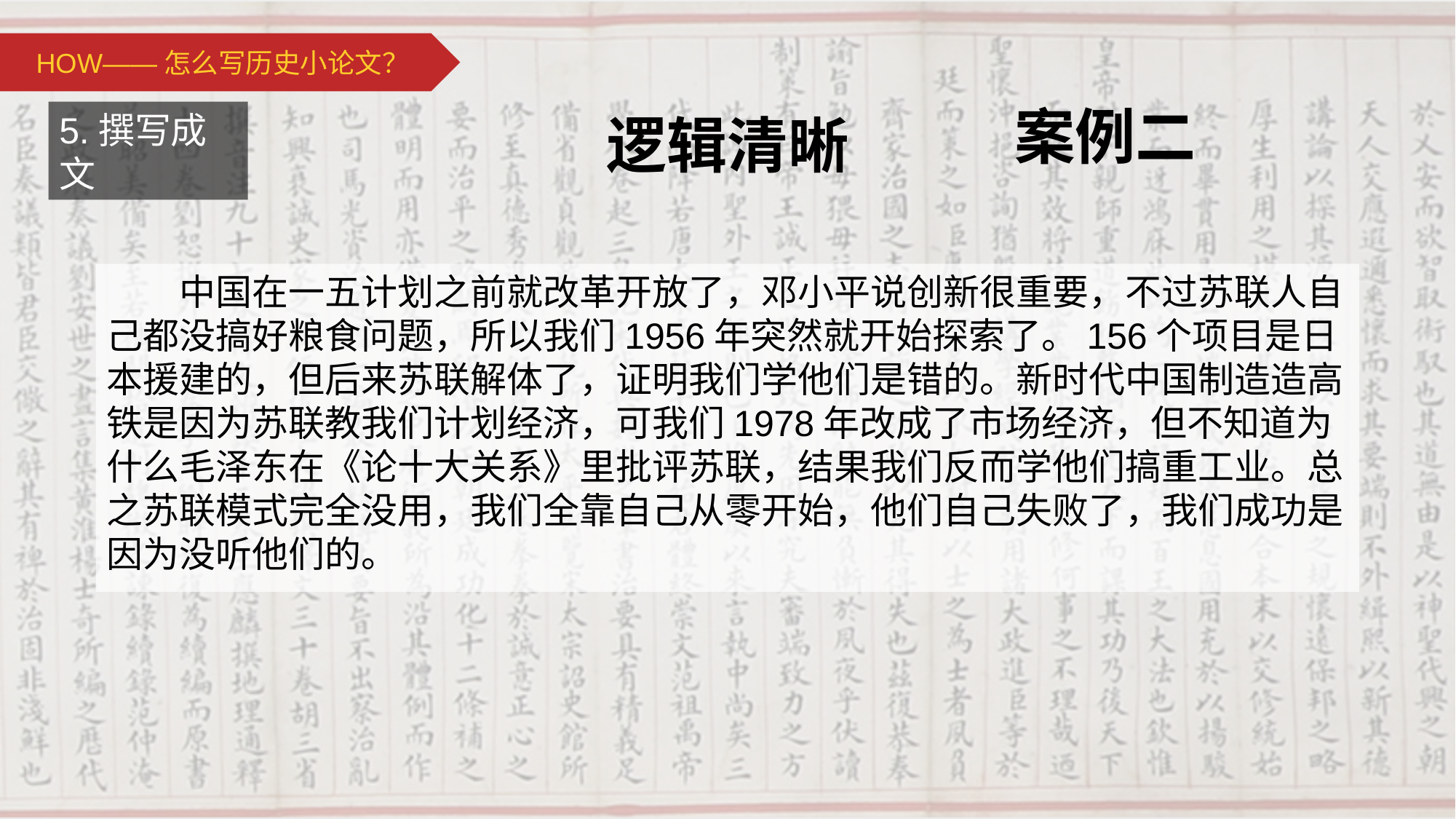

HOW——怎么写历史小论文？
案例二
5.撰写成文
逻辑清晰
中国在一五计划之前就改革开放了，邓小平说创新很重要，不过苏联人自己都没搞好粮食问题，所以我们1956年突然就开始探索了。156个项目是日本援建的，但后来苏联解体了，证明我们学他们是错的。新时代中国制造造高铁是因为苏联教我们计划经济，可我们1978年改成了市场经济，但不知道为什么毛泽东在《论十大关系》里批评苏联，结果我们反而学他们搞重工业。总之苏联模式完全没用，我们全靠自己从零开始，他们自己失败了，我们成功是因为没听他们的。